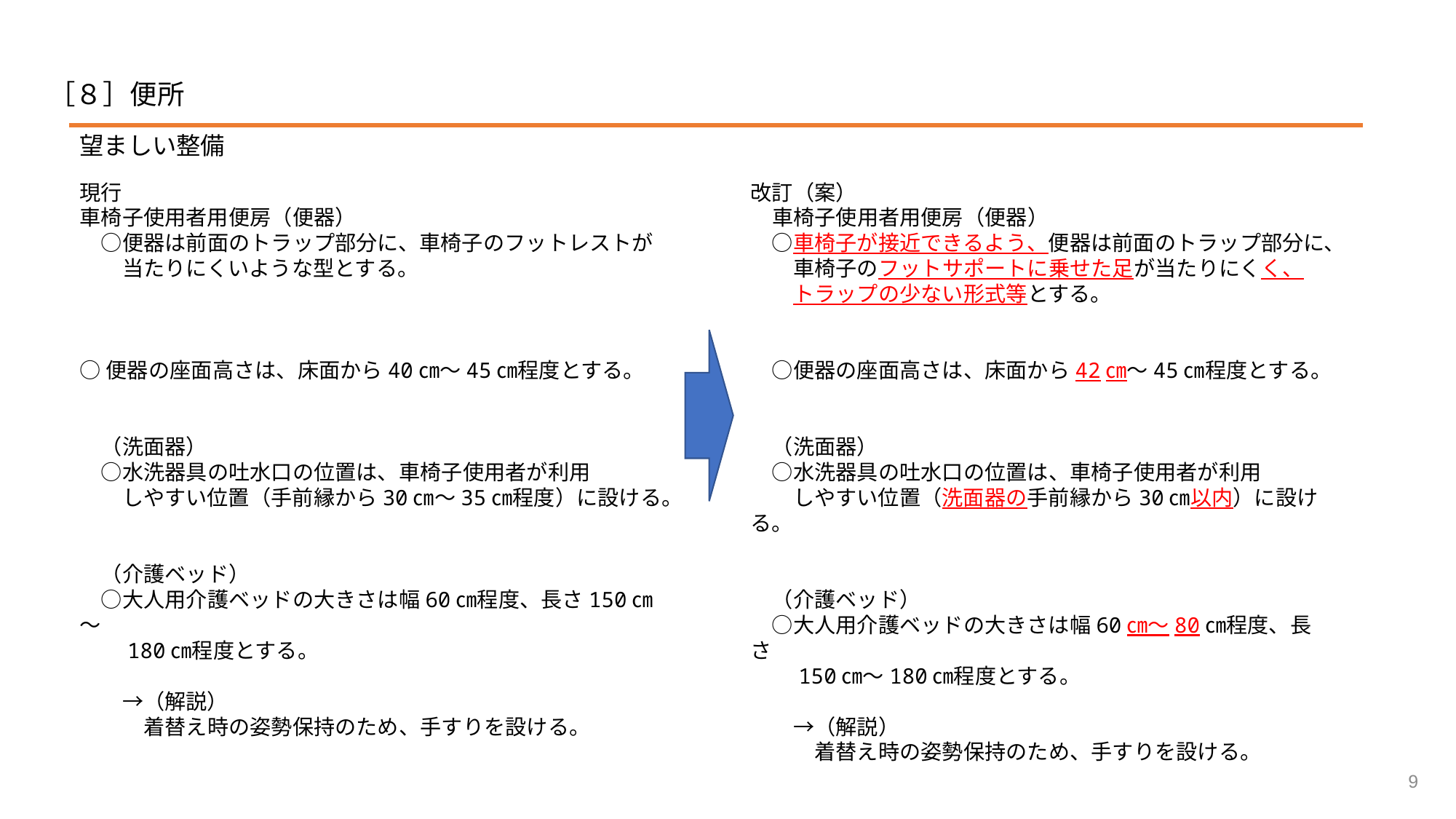

# ［８］便所
望ましい整備
現行
車椅子使用者用便房（便器）
　○便器は前面のトラップ部分に、車椅子のフットレストが
　　当たりにくいような型とする。

○便器の座面高さは、床面から40㎝～45㎝程度とする。

　（洗面器）
　○水洗器具の吐水口の位置は、車椅子使用者が利用
　　しやすい位置（手前縁から30㎝～35㎝程度）に設ける。

　（介護ベッド）
　○大人用介護ベッドの大きさは幅60㎝程度、長さ150㎝～
　　180㎝程度とする。

　　→（解説）
　　　着替え時の姿勢保持のため、手すりを設ける。
改訂（案）
　車椅子使用者用便房（便器）
　○車椅子が接近できるよう、便器は前面のトラップ部分に、
　　車椅子のフットサポートに乗せた足が当たりにくく、
　　トラップの少ない形式等とする。

　○便器の座面高さは、床面から42㎝～45㎝程度とする。

　（洗面器）
　○水洗器具の吐水口の位置は、車椅子使用者が利用
　　しやすい位置（洗面器の手前縁から30㎝以内）に設ける。

　（介護ベッド）
　○大人用介護ベッドの大きさは幅60㎝～80㎝程度、長さ
　　150㎝～180㎝程度とする。

　　→（解説）
　　　着替え時の姿勢保持のため、手すりを設ける。

9